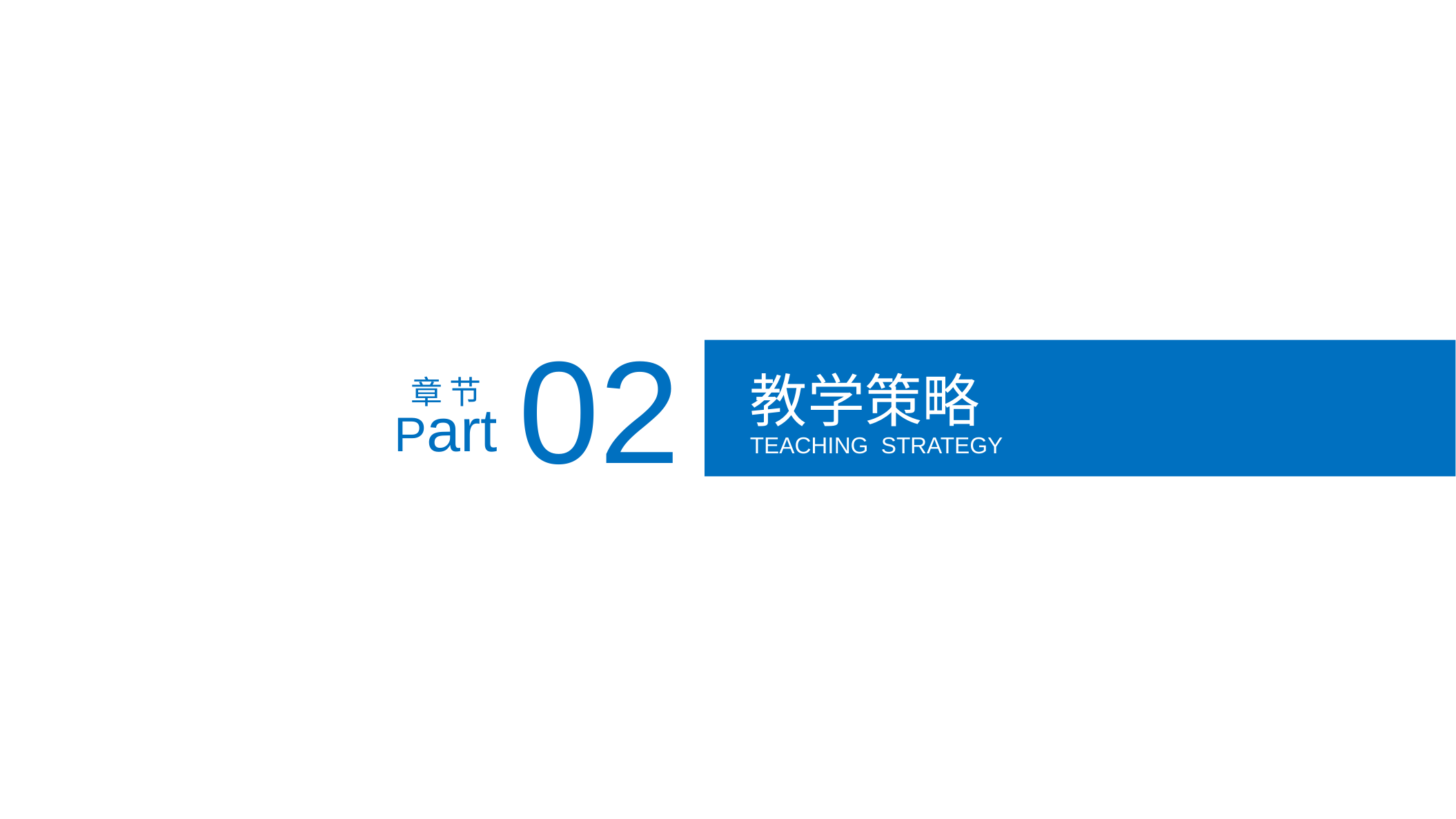

02

章 节
教学策略
TEACHING  STRATEGY
Part